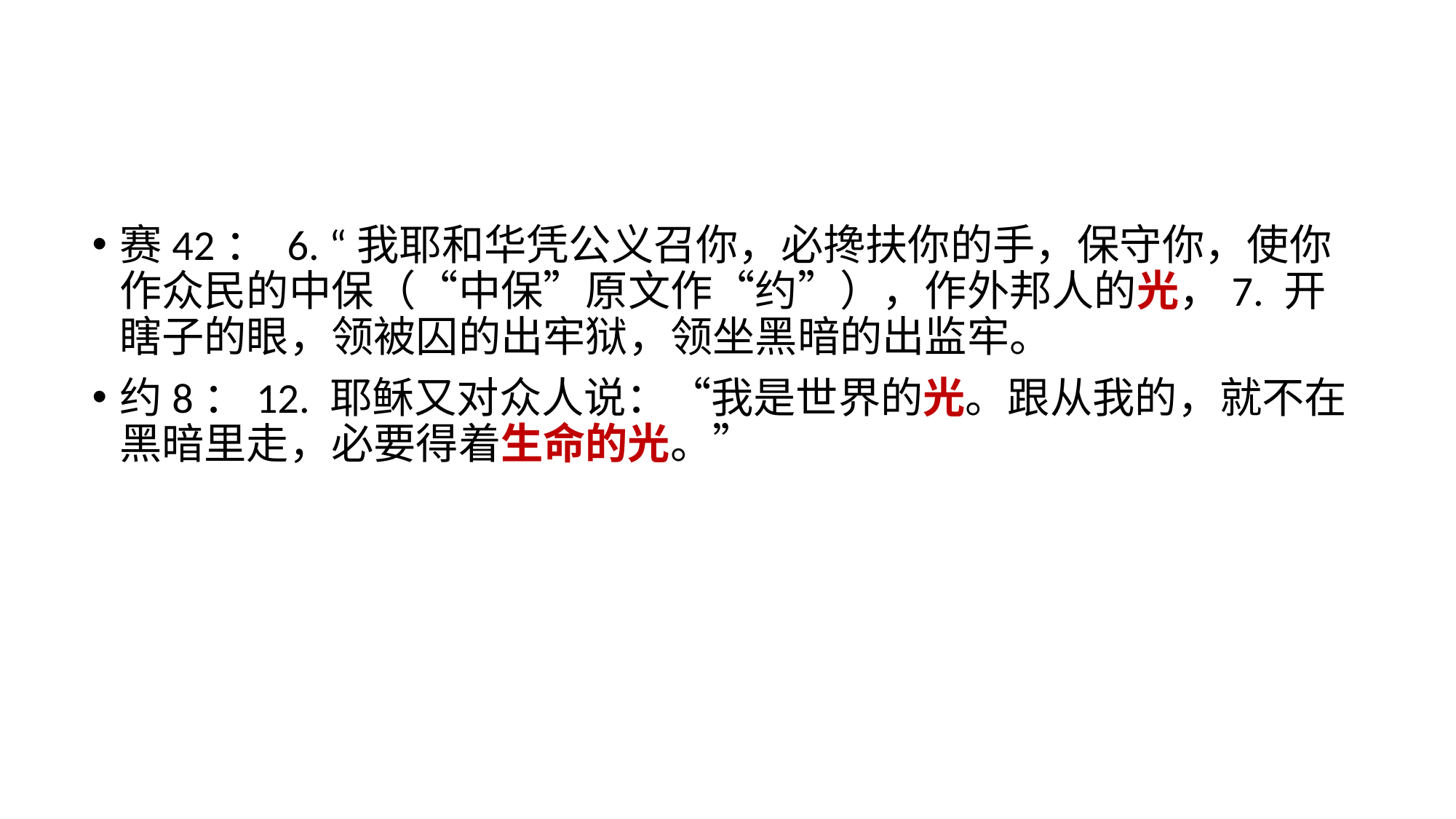

赛42： 6. “我耶和华凭公义召你，必搀扶你的手，保守你，使你作众民的中保（“中保”原文作“约”），作外邦人的光，7. 开瞎子的眼，领被囚的出牢狱，领坐黑暗的出监牢。
约8：12. 耶稣又对众人说：“我是世界的光。跟从我的，就不在黑暗里走，必要得着生命的光。”